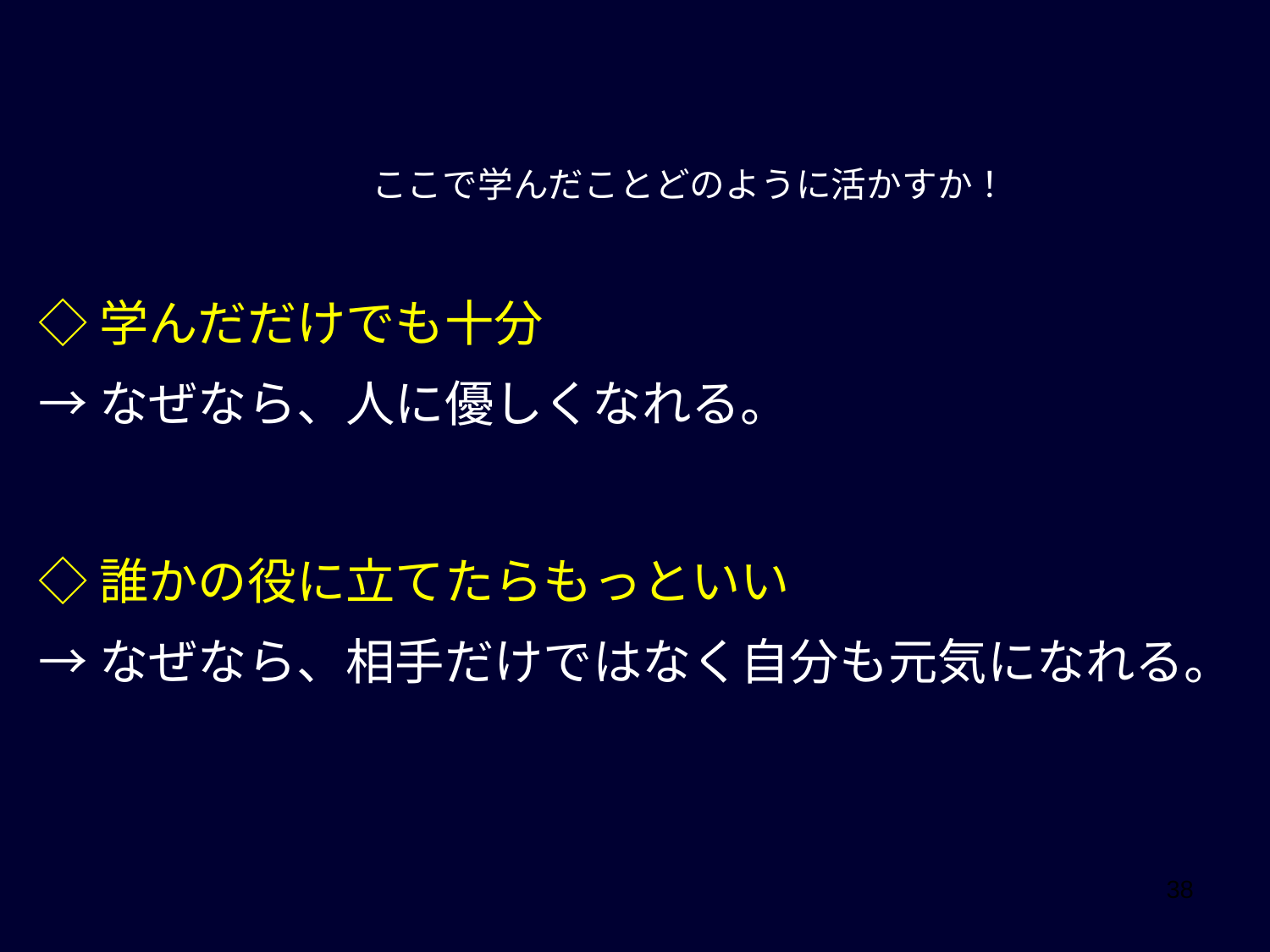

ここで学んだことどのように活かすか！
◇学んだだけでも十分

→なぜなら、人に優しくなれる。

◇誰かの役に立てたらもっといい

→なぜなら、相手だけではなく自分も元気になれる。
38